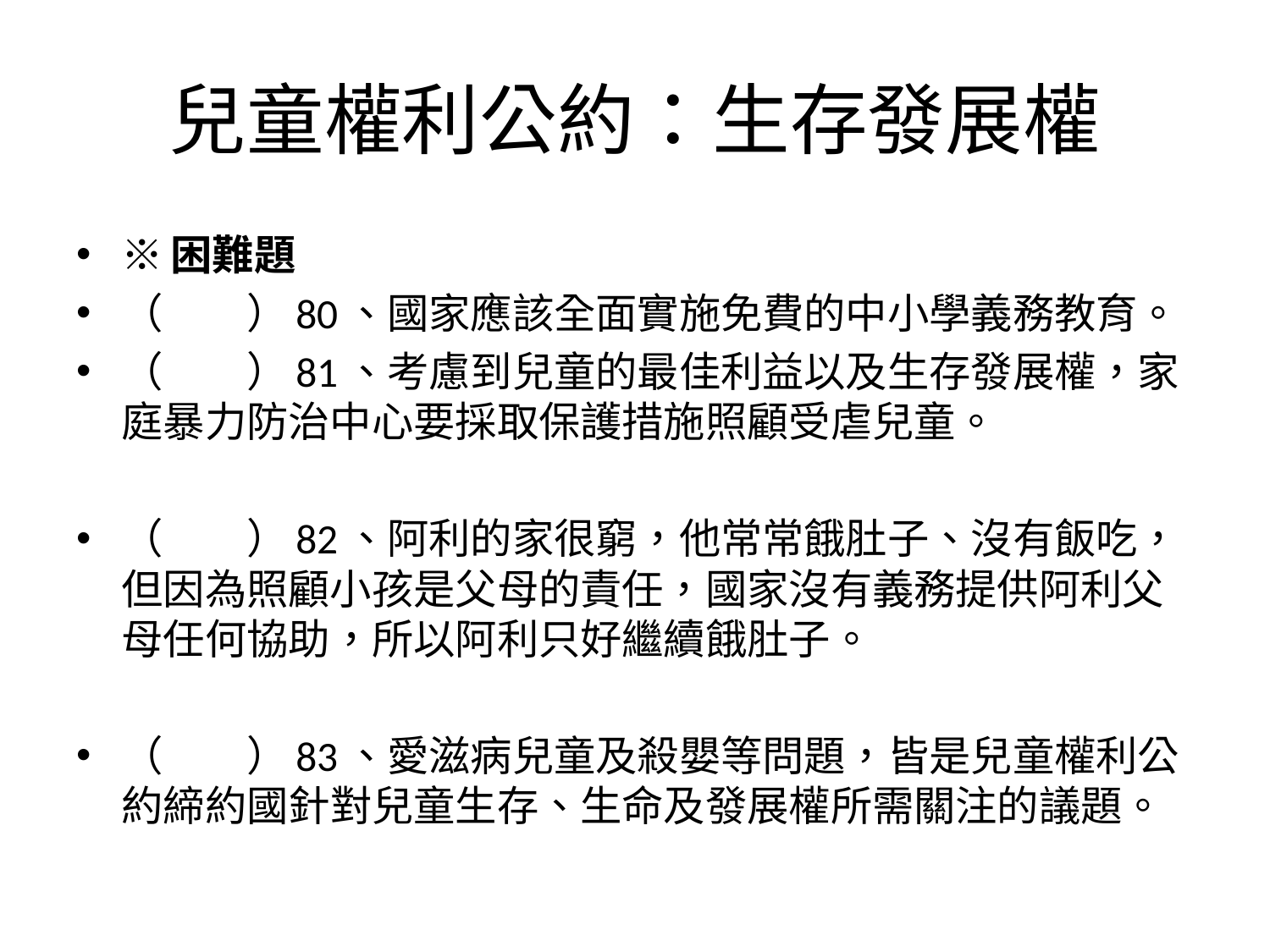

# 兒童權利公約：生存發展權
※困難題
（　　）80、國家應該全面實施免費的中小學義務教育。
（　　）81、考慮到兒童的最佳利益以及生存發展權，家庭暴力防治中心要採取保護措施照顧受虐兒童。

（　　）82、阿利的家很窮，他常常餓肚子、沒有飯吃，但因為照顧小孩是父母的責任，國家沒有義務提供阿利父母任何協助，所以阿利只好繼續餓肚子。

（　　）83、愛滋病兒童及殺嬰等問題，皆是兒童權利公約締約國針對兒童生存、生命及發展權所需關注的議題。